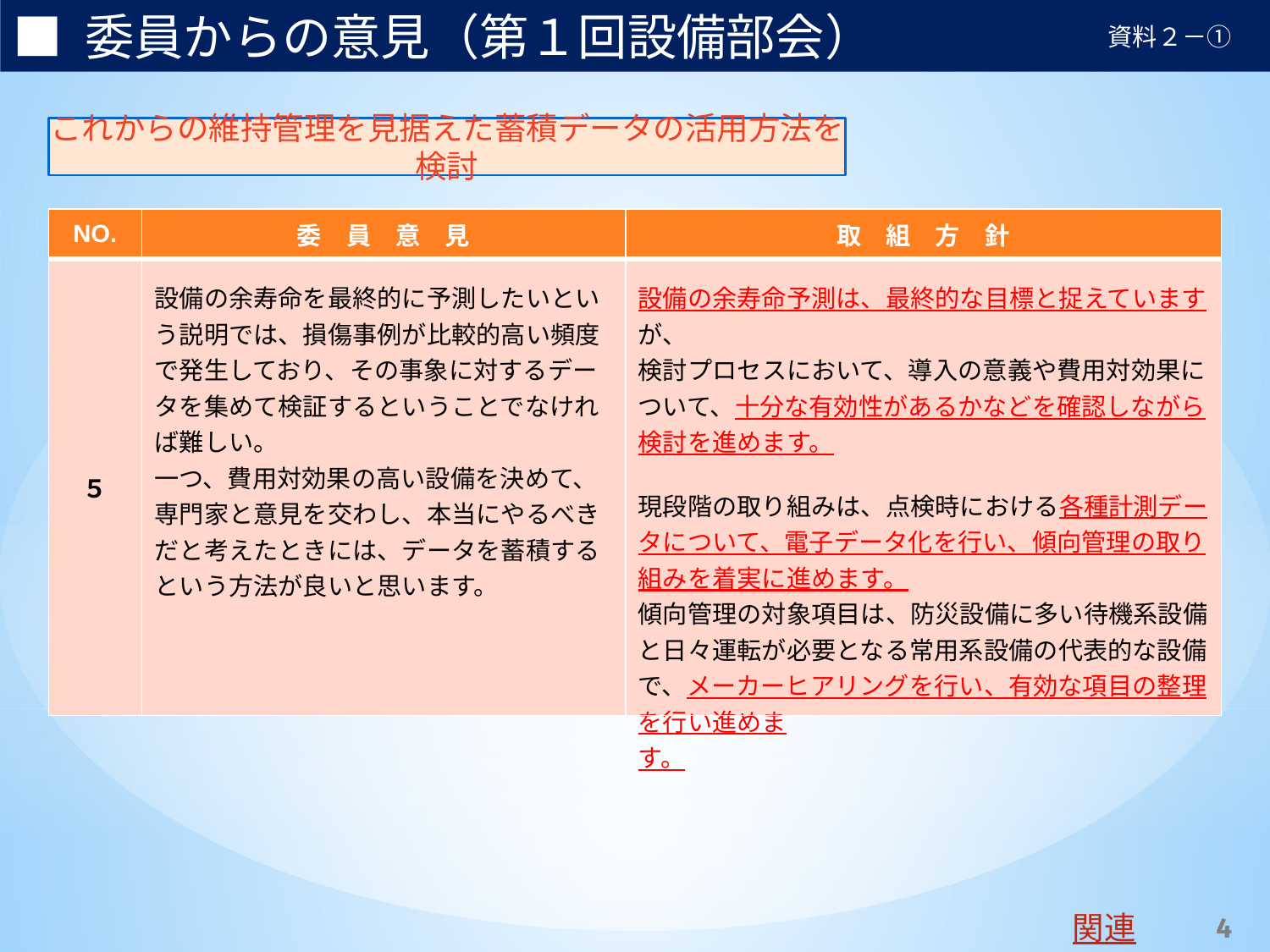

■ 委員からの意見（第１回設備部会）
資料２－①
これからの維持管理を見据えた蓄積データの活用方法を検討
| NO. | 委　員　意　見 | 取　組　方　針 |
| --- | --- | --- |
| ５ | 設備の余寿命を最終的に予測したいという説明では、損傷事例が比較的高い頻度で発生しており、その事象に対するデータを集めて検証するということでなければ難しい。 一つ、費用対効果の高い設備を決めて、専門家と意見を交わし、本当にやるべきだと考えたときには、データを蓄積するという方法が良いと思います。 | 設備の余寿命予測は、最終的な目標と捉えていますが、 検討プロセスにおいて、導入の意義や費用対効果について、十分な有効性があるかなどを確認しながら検討を進めます。 現段階の取り組みは、点検時における各種計測データについて、電子データ化を行い、傾向管理の取り組みを着実に進めます。 傾向管理の対象項目は、防災設備に多い待機系設備と日々運転が必要となる常用系設備の代表的な設備で、メーカーヒアリングを行い、有効な項目の整理を行い進めま す。 |
関連P15
4